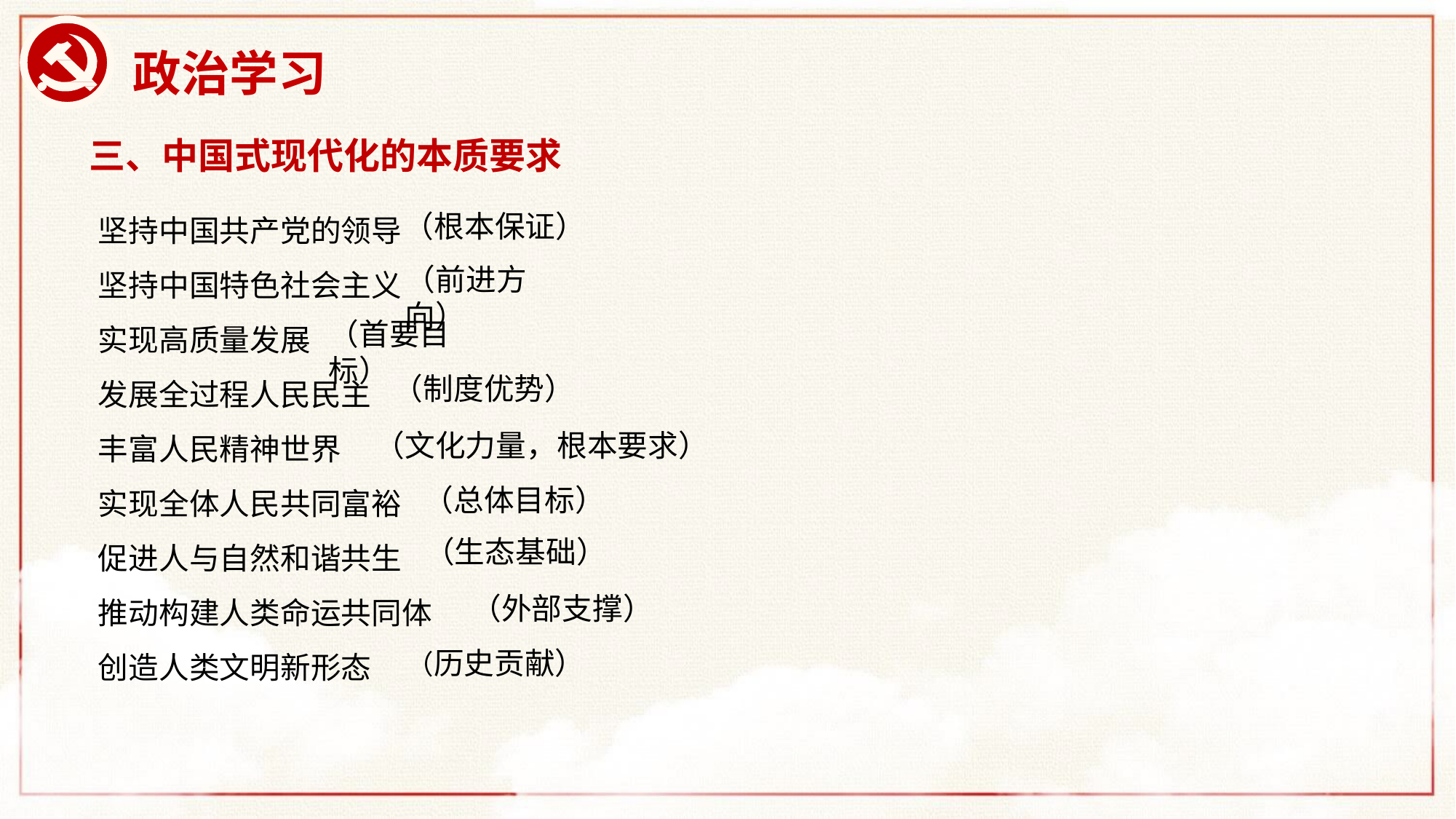

# 政治学习
三、中国式现代化的本质要求
坚持中国共产党的领导
坚持中国特色社会主义
实现高质量发展
发展全过程人民民主
丰富人民精神世界
实现全体人民共同富裕
促进人与自然和谐共生
推动构建人类命运共同体
创造人类文明新形态

（根本保证）

（前进方向）
（首要目标）

（制度优势）

（文化力量，根本要求）
（总体目标）
（生态基础）

（外部支撑）

（历史贡献）